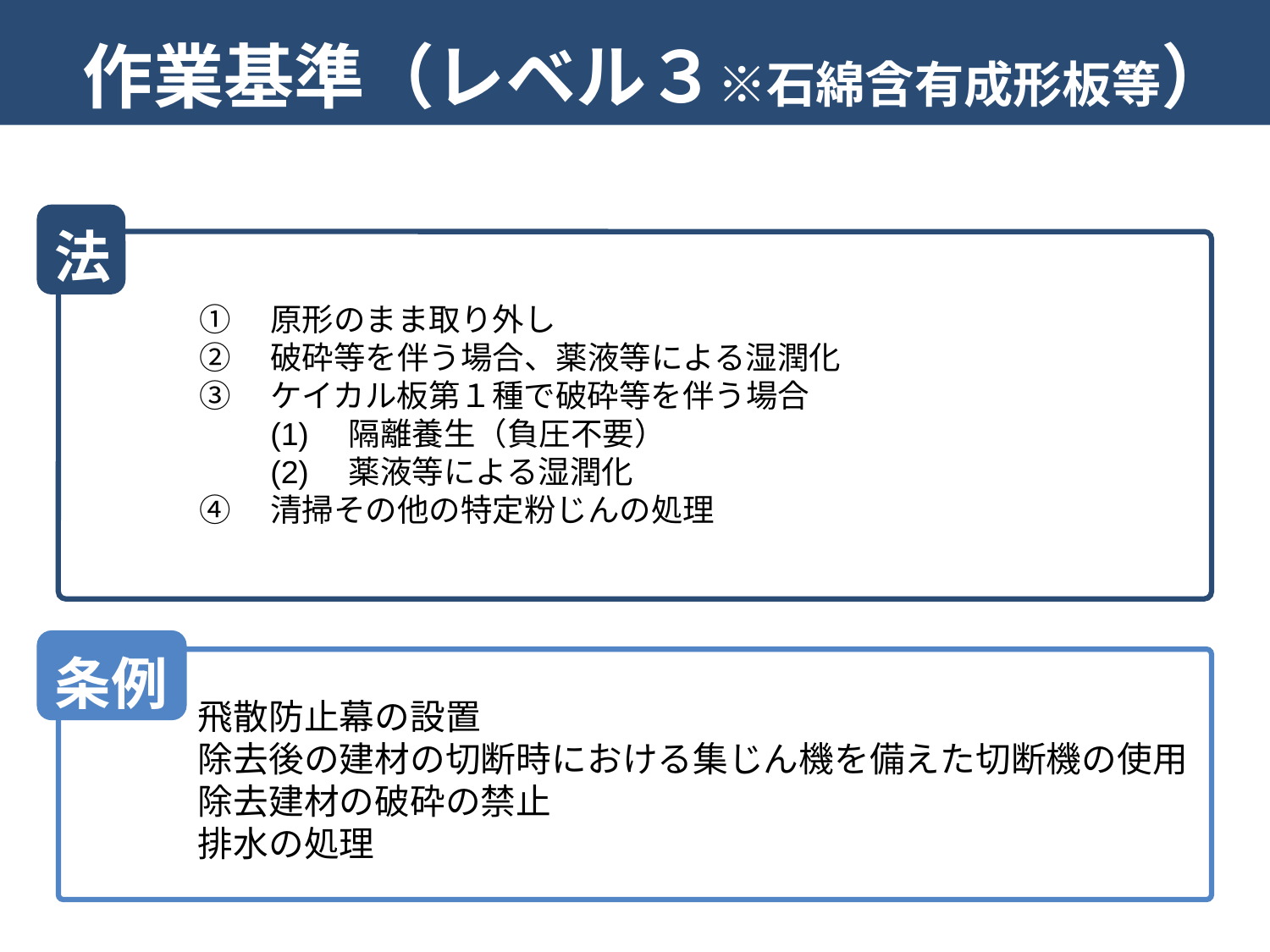

作業基準（レベル３※石綿含有成形板等）

法

①　原形のまま取り外し
②　破砕等を伴う場合、薬液等による湿潤化
③　ケイカル板第１種で破砕等を伴う場合
　　(1)　隔離養生（負圧不要）
　　(2)　薬液等による湿潤化
④　清掃その他の特定粉じんの処理

条例

飛散防止幕の設置
除去後の建材の切断時における集じん機を備えた切断機の使用
除去建材の破砕の禁止
排水の処理